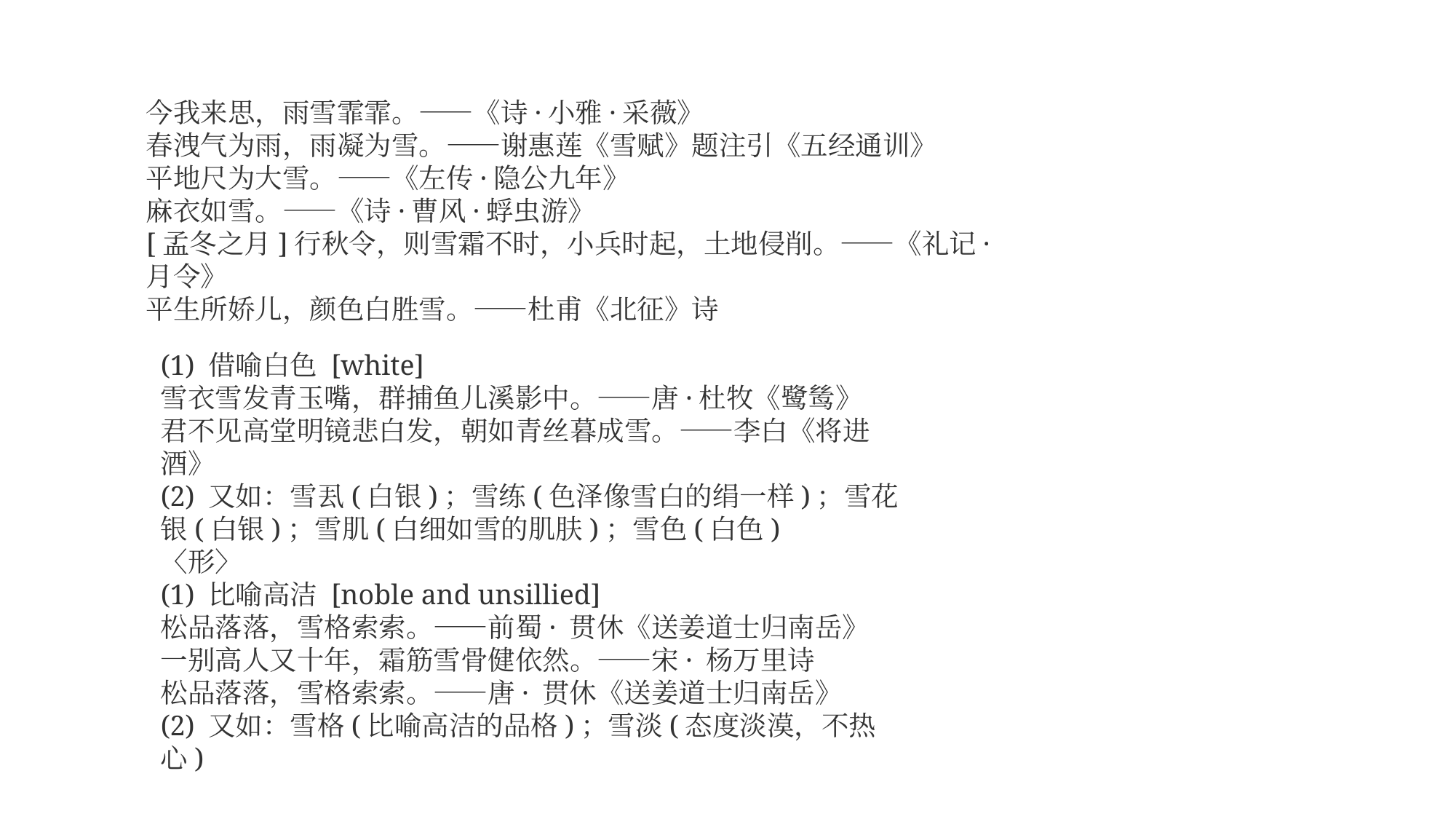

今我来思，雨雪霏霏。——《诗·小雅·采薇》
春洩气为雨，雨凝为雪。——谢惠莲《雪赋》题注引《五经通训》
平地尺为大雪。——《左传·隐公九年》
麻衣如雪。——《诗·曹风·蜉虫游》
[孟冬之月]行秋令，则雪霜不时，小兵时起，土地侵削。——《礼记·月令》
平生所娇儿，颜色白胜雪。——杜甫《北征》诗
(1) 借喻白色 [white]
雪衣雪发青玉嘴，群捕鱼儿溪影中。——唐·杜牧《鹭鸶》
君不见高堂明镜悲白发，朝如青丝暮成雪。——李白《将进酒》
(2) 又如：雪厾(白银)；雪练(色泽像雪白的绢一样)；雪花银(白银)；雪肌(白细如雪的肌肤)；雪色(白色)
〈形〉
(1) 比喻高洁 [noble and unsillied]
松品落落，雪格索索。——前蜀· 贯休《送姜道士归南岳》
一别高人又十年，霜筋雪骨健依然。——宋· 杨万里诗
松品落落，雪格索索。——唐· 贯休《送姜道士归南岳》
(2) 又如：雪格(比喻高洁的品格)；雪淡(态度淡漠，不热心)